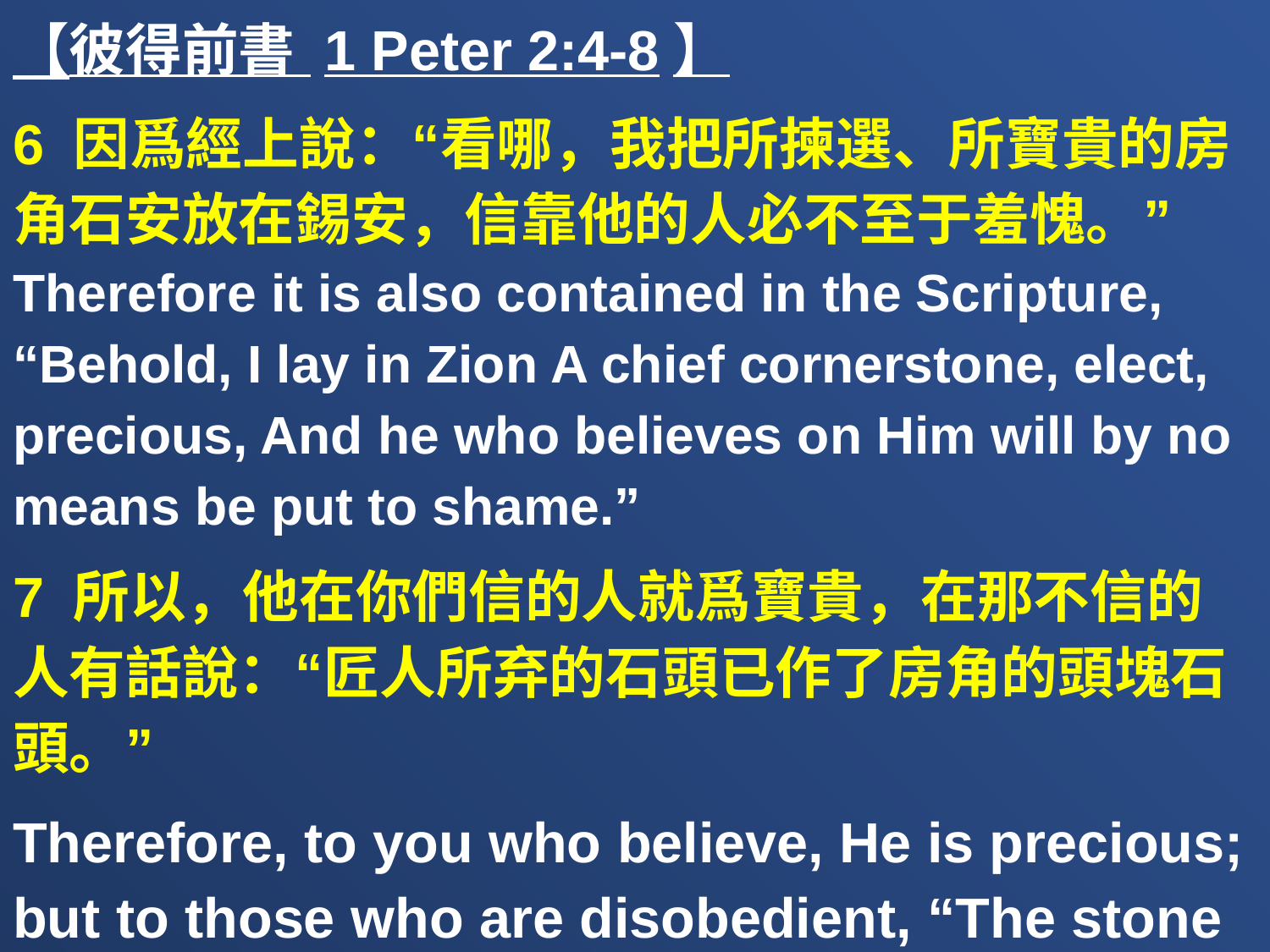

【彼得前書 1 Peter 2:4-8】
6 因爲經上說：“看哪，我把所揀選、所寶貴的房角石安放在錫安，信靠他的人必不至于羞愧。” Therefore it is also contained in the Scripture, “Behold, I lay in Zion A chief cornerstone, elect, precious, And he who believes on Him will by no means be put to shame.”
7 所以，他在你們信的人就爲寶貴，在那不信的人有話說：“匠人所弃的石頭已作了房角的頭塊石頭。”
Therefore, to you who believe, He is precious; but to those who are disobedient, “The stone which the builders rejected Has become the chief cornerstone,”